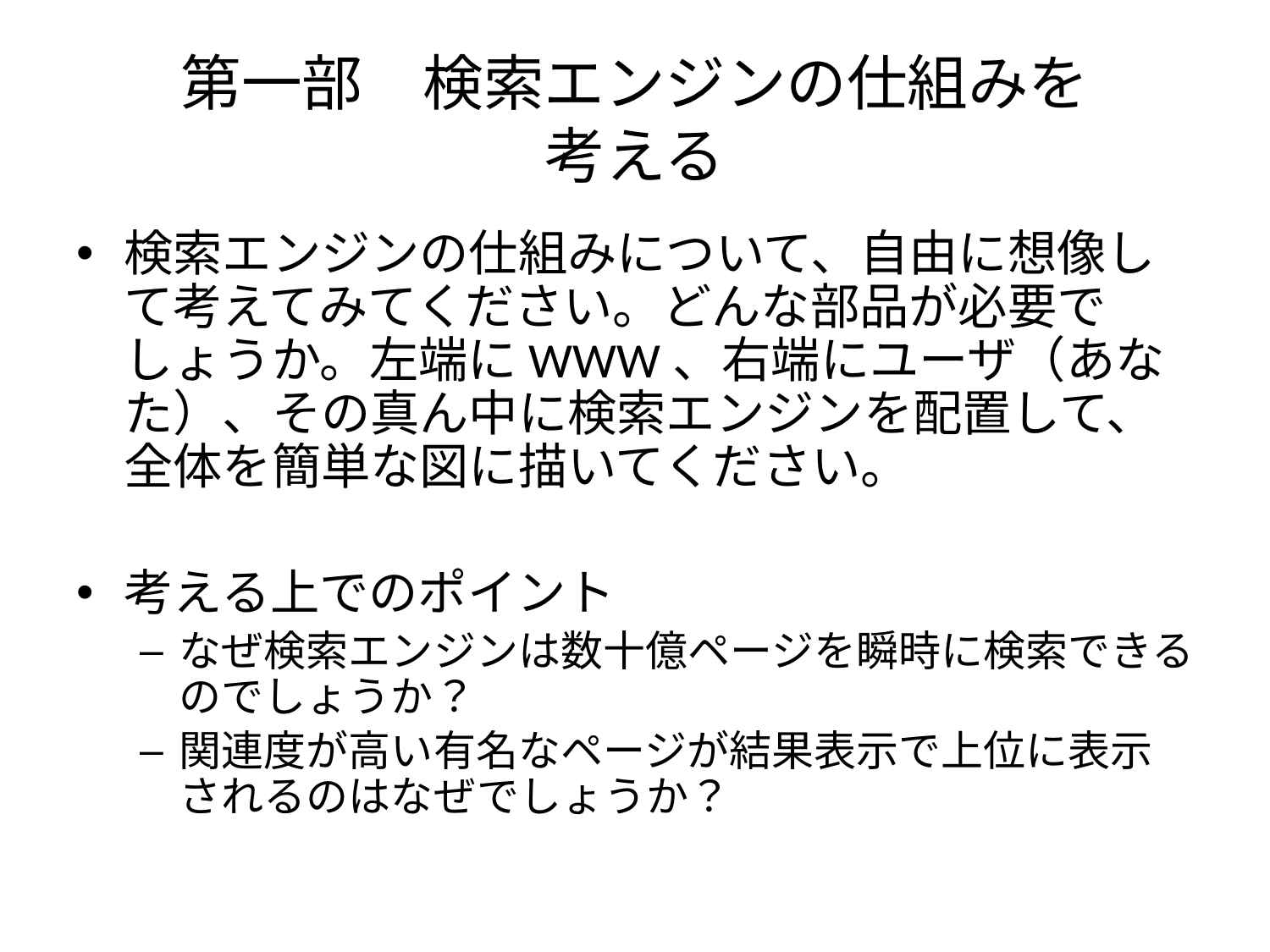

# 第一部　検索エンジンの仕組みを 考える
検索エンジンの仕組みについて、自由に想像して考えてみてください。どんな部品が必要でしょうか。左端にWWW、右端にユーザ（あなた）、その真ん中に検索エンジンを配置して、全体を簡単な図に描いてください。

考える上でのポイント
なぜ検索エンジンは数十億ページを瞬時に検索できるのでしょうか？
関連度が高い有名なページが結果表示で上位に表示されるのはなぜでしょうか？